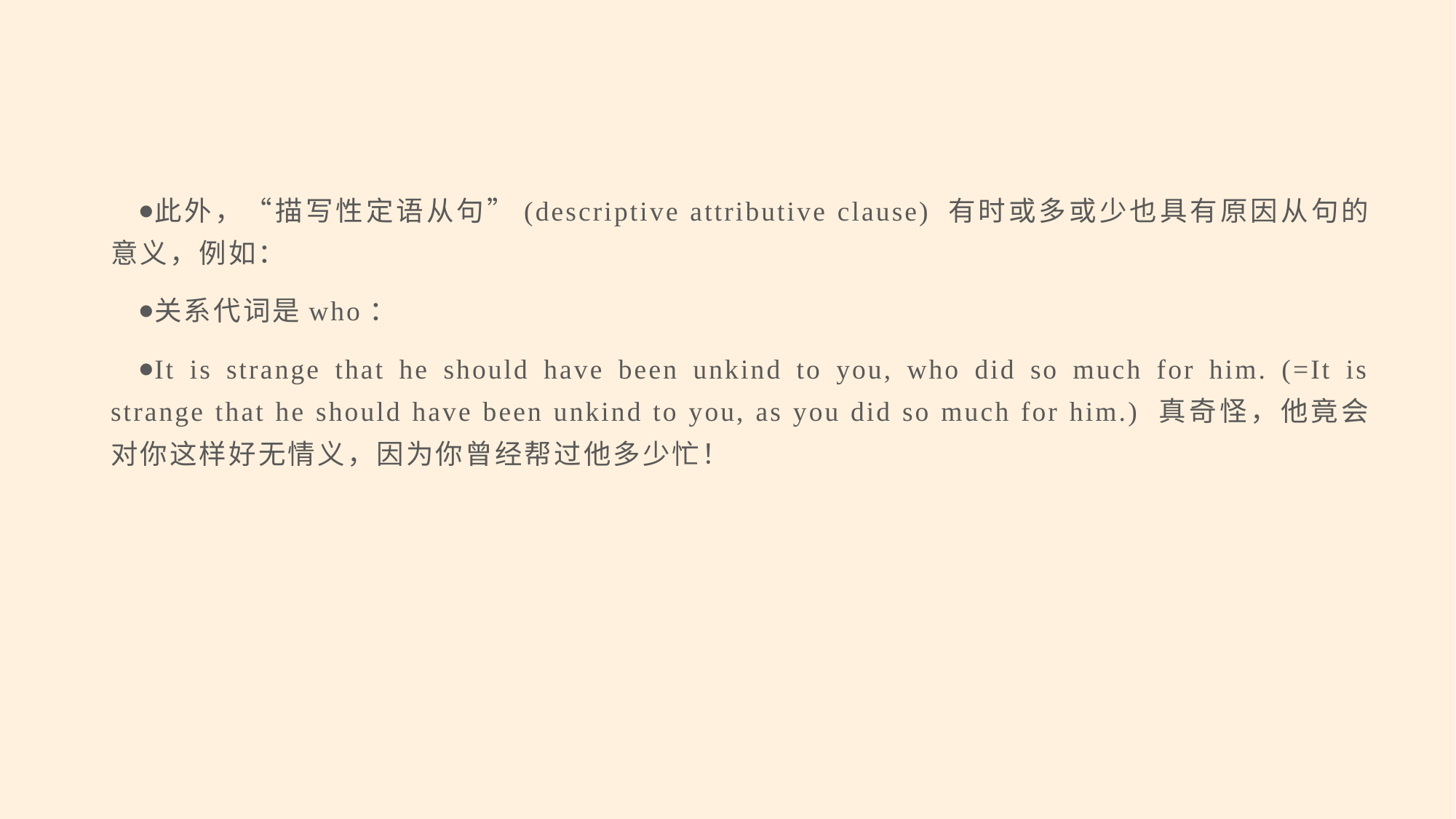

#
此外，“描写性定语从句”(descriptive attributive clause) 有时或多或少也具有原因从句的意义，例如：
关系代词是who：
It is strange that he should have been unkind to you, who did so much for him. (=It is strange that he should have been unkind to you, as you did so much for him.) 真奇怪，他竟会对你这样好无情义，因为你曾经帮过他多少忙！